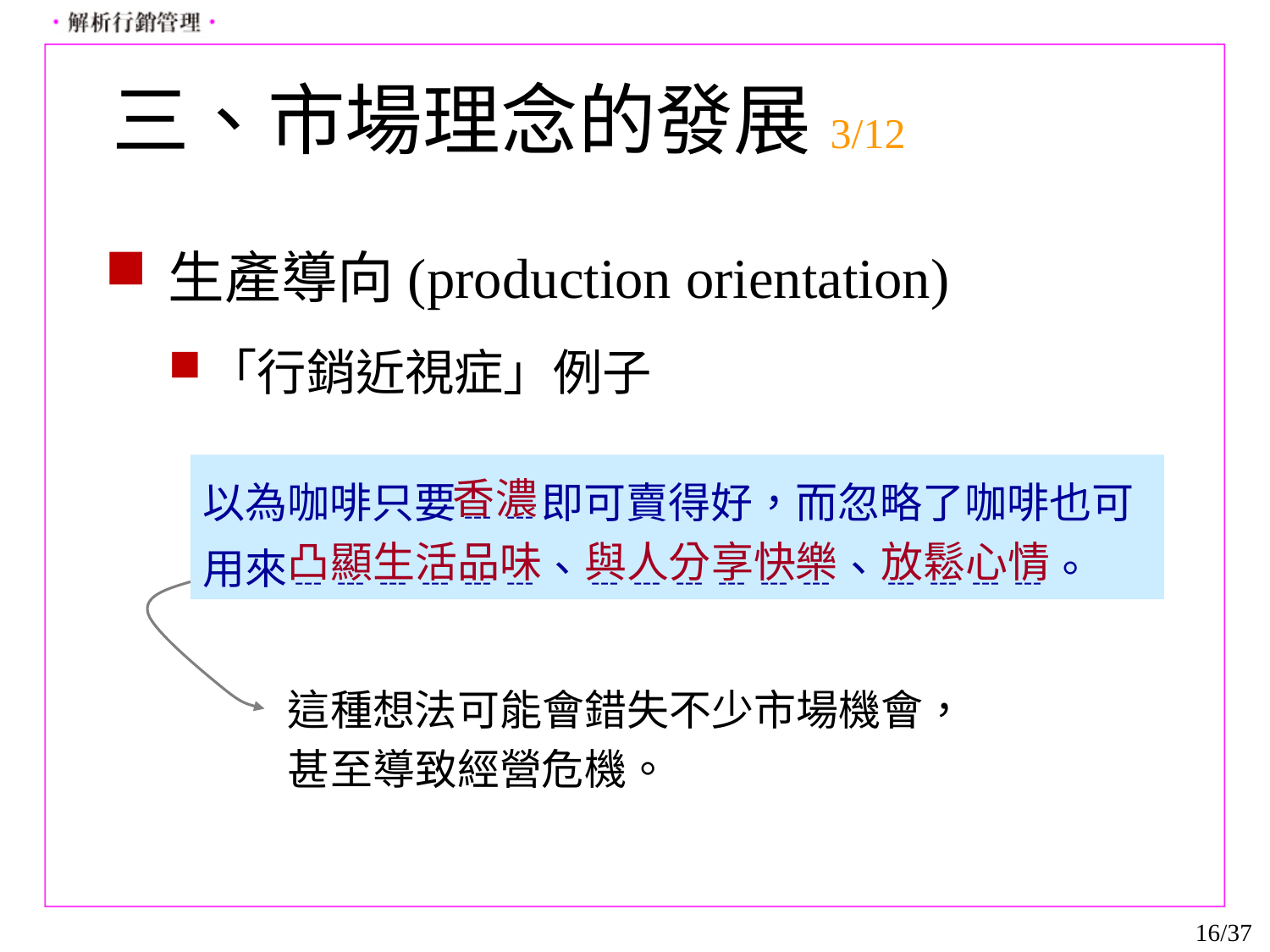

# 三、市場理念的發展3/12
生產導向(production orientation)
「行銷近視症」例子
以為咖啡只要﹍﹍即可賣得好，而忽略了咖啡也可用來﹍﹍﹍﹍﹍﹍、﹍﹍﹍﹍﹍﹍、﹍﹍﹍﹍。
香濃
凸顯生活品味
與人分享快樂
放鬆心情

這種想法可能會錯失不少市場機會，
甚至導致經營危機。
16/37